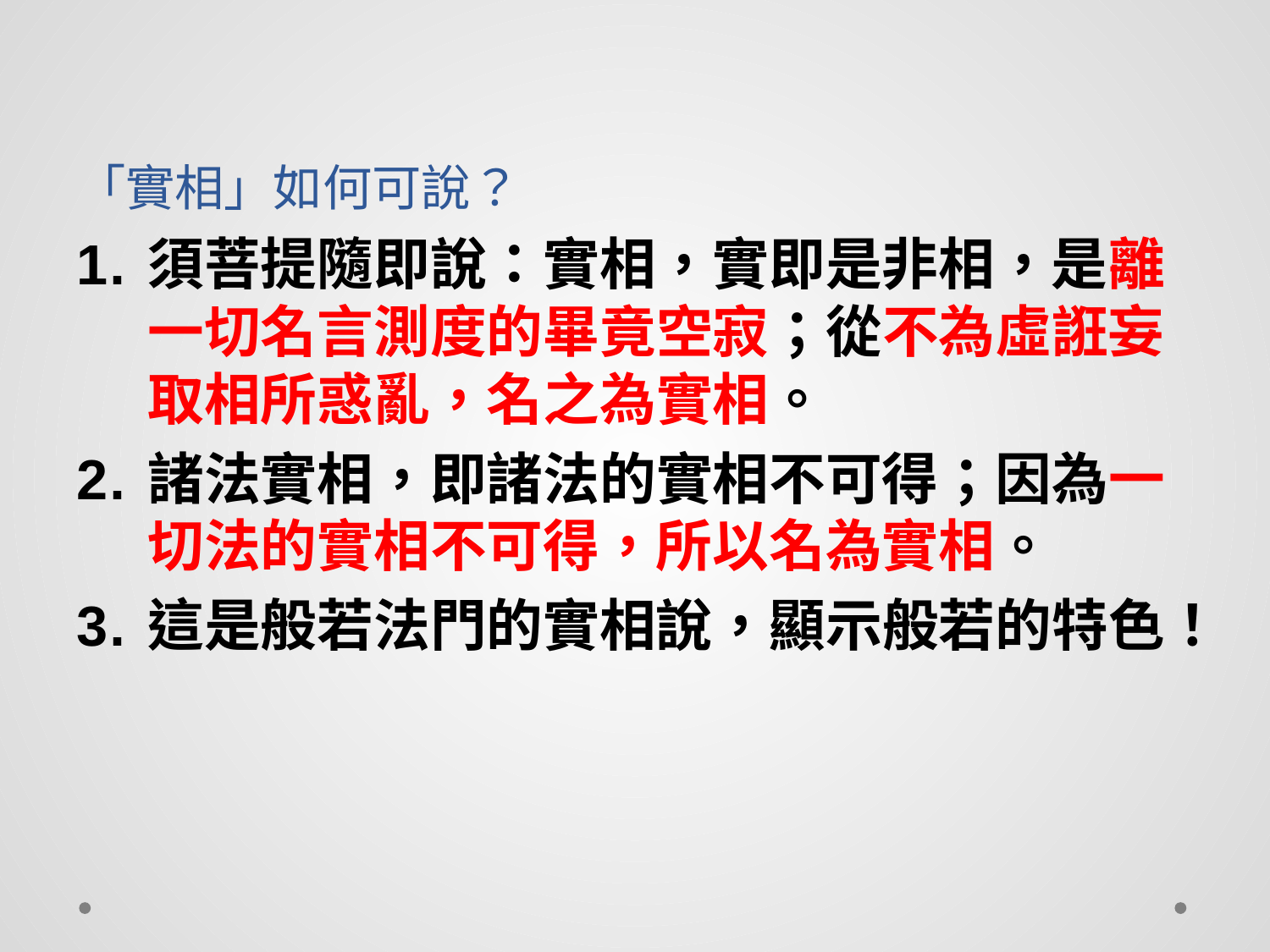

# 「實相」如何可說？
須菩提隨即說：實相，實即是非相，是離一切名言測度的畢竟空寂；從不為虛誑妄取相所惑亂，名之為實相。
諸法實相，即諸法的實相不可得；因為一切法的實相不可得，所以名為實相。
這是般若法門的實相說，顯示般若的特色！